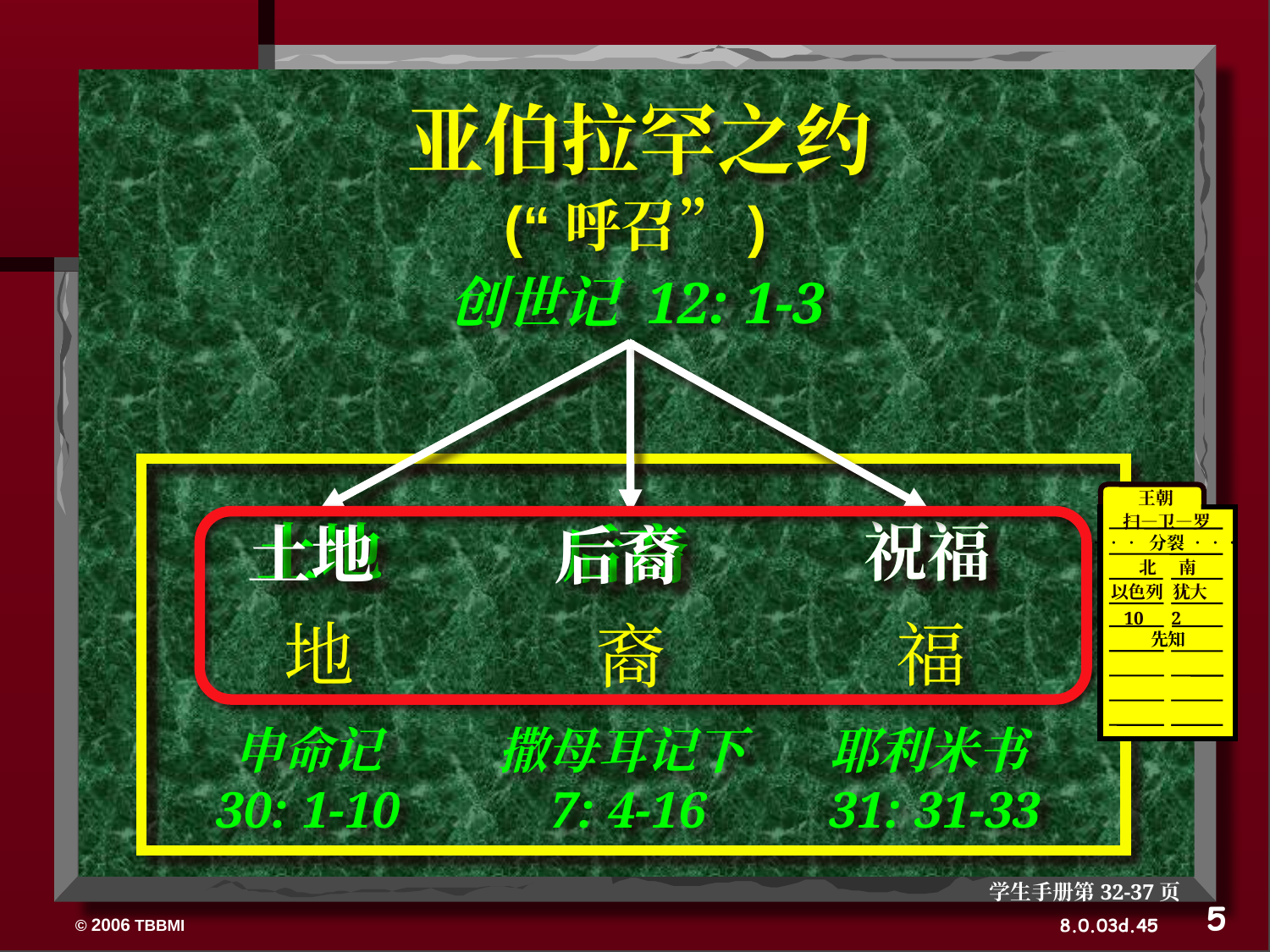

亚伯拉罕之约
(“呼召”)
创世记 12: 1-3

   王朝

扫—卫—罗
 ••• 分裂 •••
北     南
以色列  犹大
10      2
先知

祝福
土地
后裔
地
福
裔
耶利米书
 31: 31-33
申命记
30: 1-10
撒母耳记下
7: 4-16
祝福
土地
后裔

学生手册第32-37页
5
45